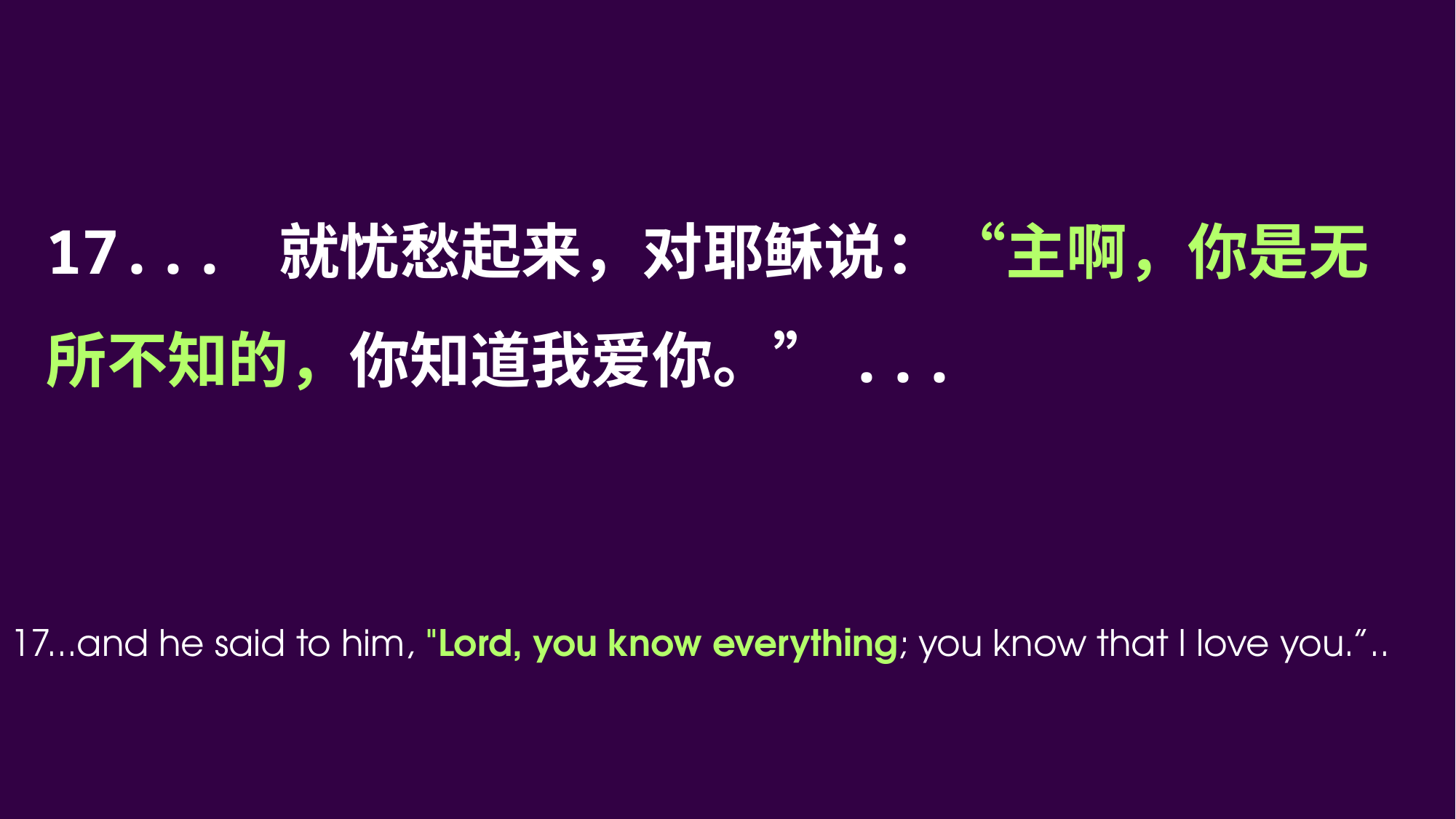

17... 就忧愁起来，对耶稣说：“主啊，你是无所不知的，你知道我爱你。”...
17...and he said to him, "Lord, you know everything; you know that I love you.”..